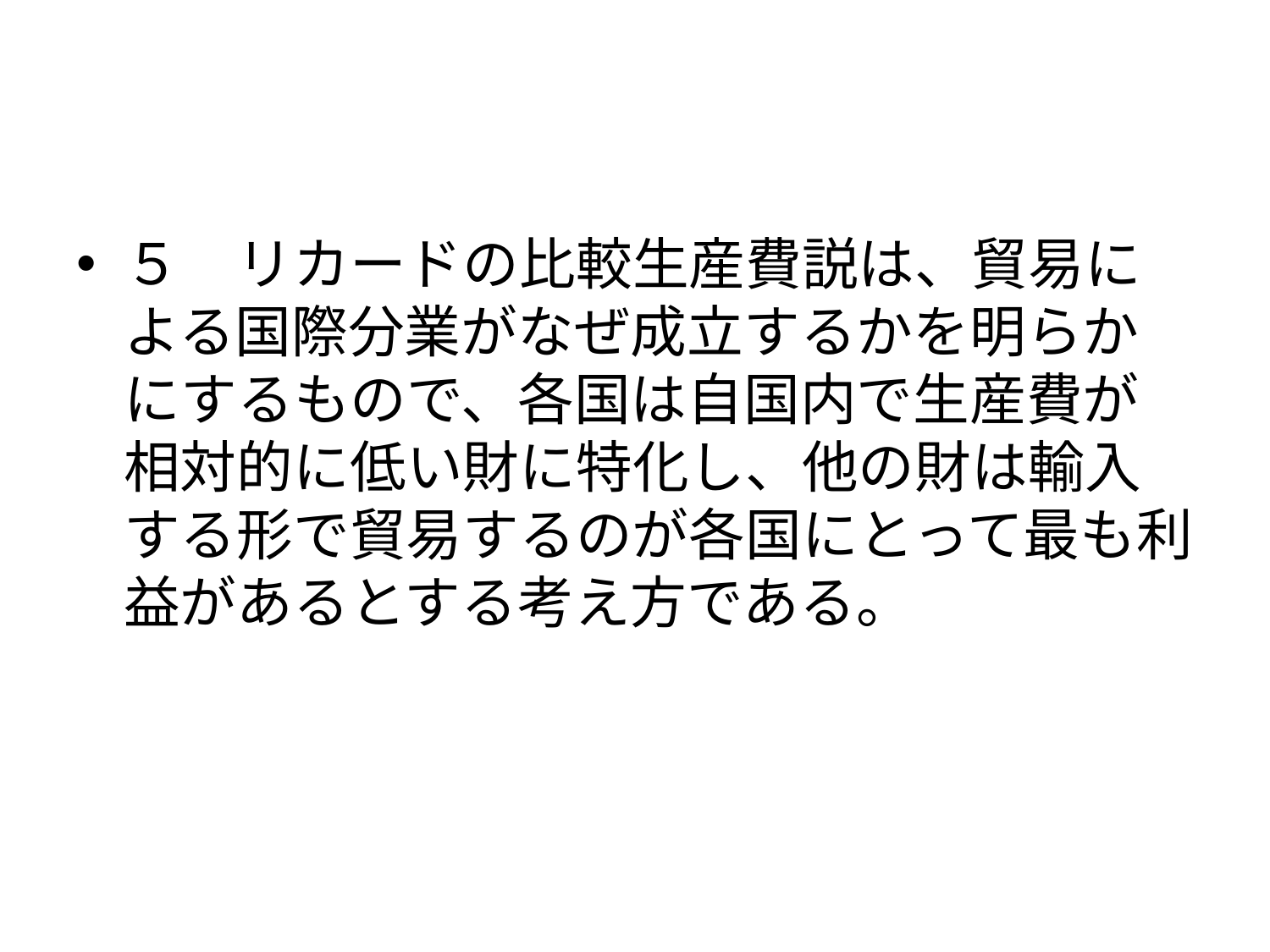

#
５　リカードの比較生産費説は、貿易による国際分業がなぜ成立するかを明らかにするもので、各国は自国内で生産費が相対的に低い財に特化し、他の財は輸入する形で貿易するのが各国にとって最も利益があるとする考え方である。